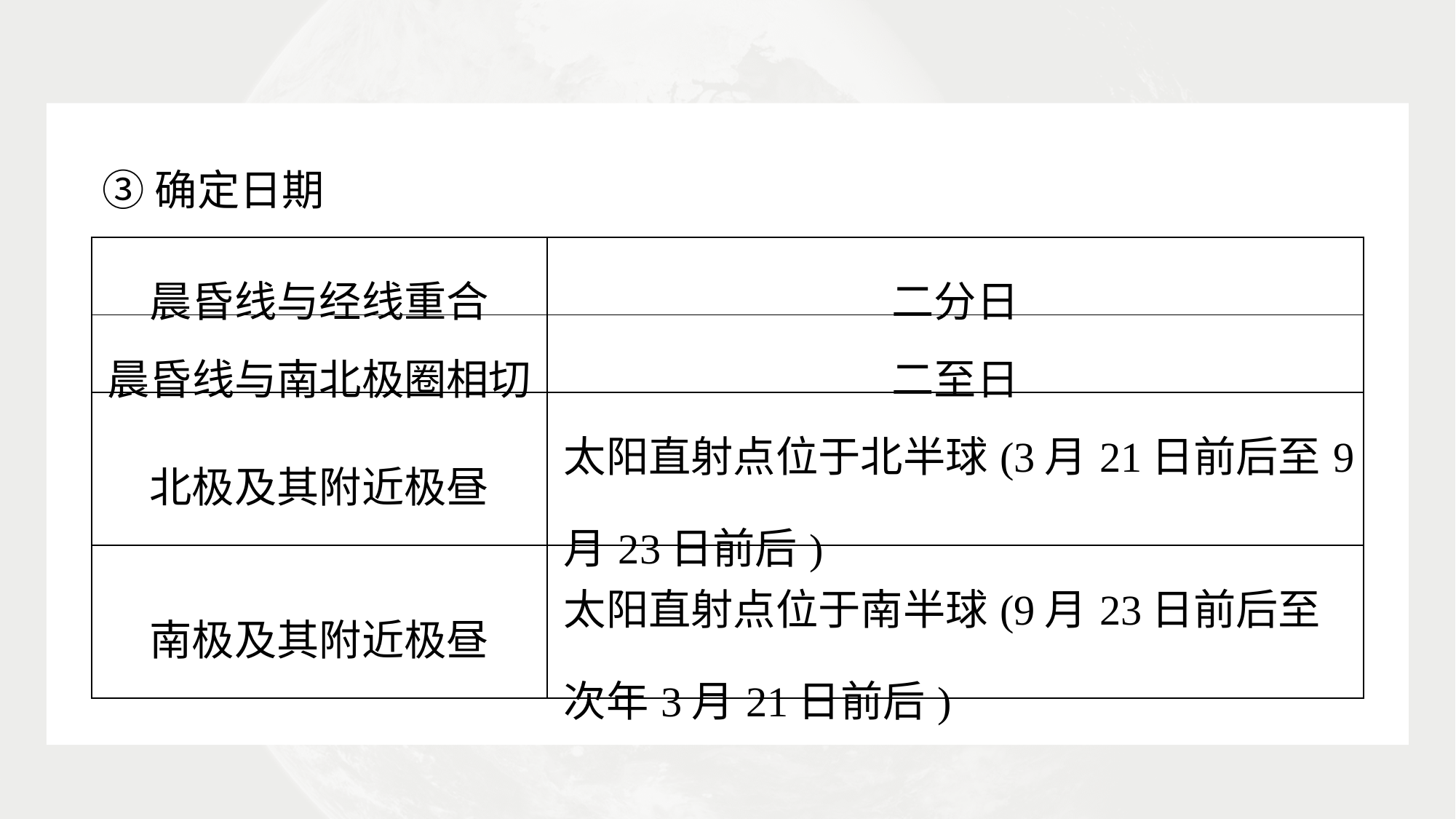

③确定日期
| 晨昏线与经线重合 | 二分日 |
| --- | --- |
| 晨昏线与南北极圈相切 | 二至日 |
| 北极及其附近极昼 | 太阳直射点位于北半球(3月21日前后至9月23日前后) |
| 南极及其附近极昼 | 太阳直射点位于南半球(9月23日前后至次年3月21日前后) |